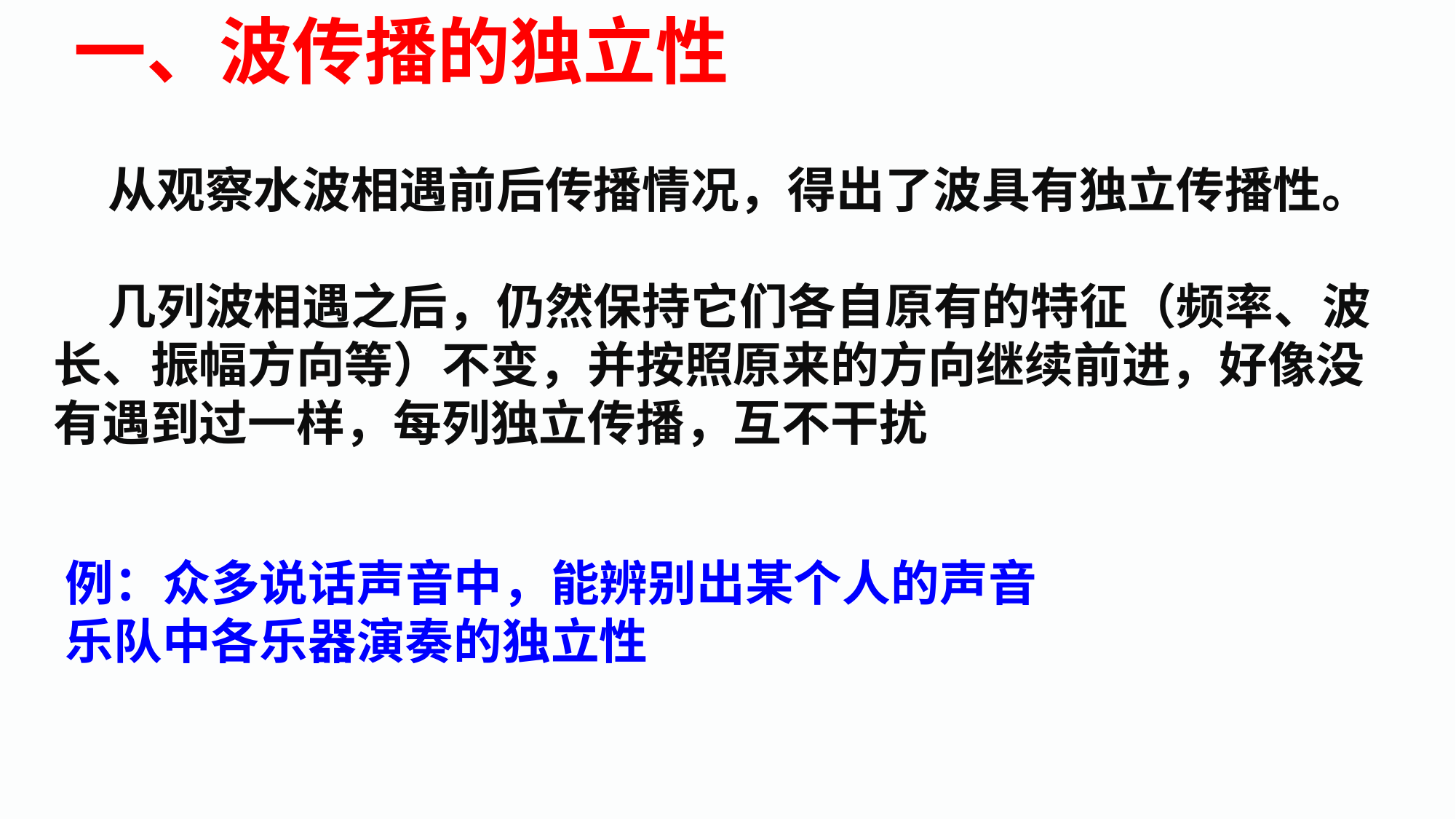

一、波传播的独立性
从观察水波相遇前后传播情况，得出了波具有独立传播性。

几列波相遇之后，仍然保持它们各自原有的特征（频率、波长、振幅方向等）不变，并按照原来的方向继续前进，好像没有遇到过一样，每列独立传播，互不干扰
例：众多说话声音中，能辨别出某个人的声音
乐队中各乐器演奏的独立性